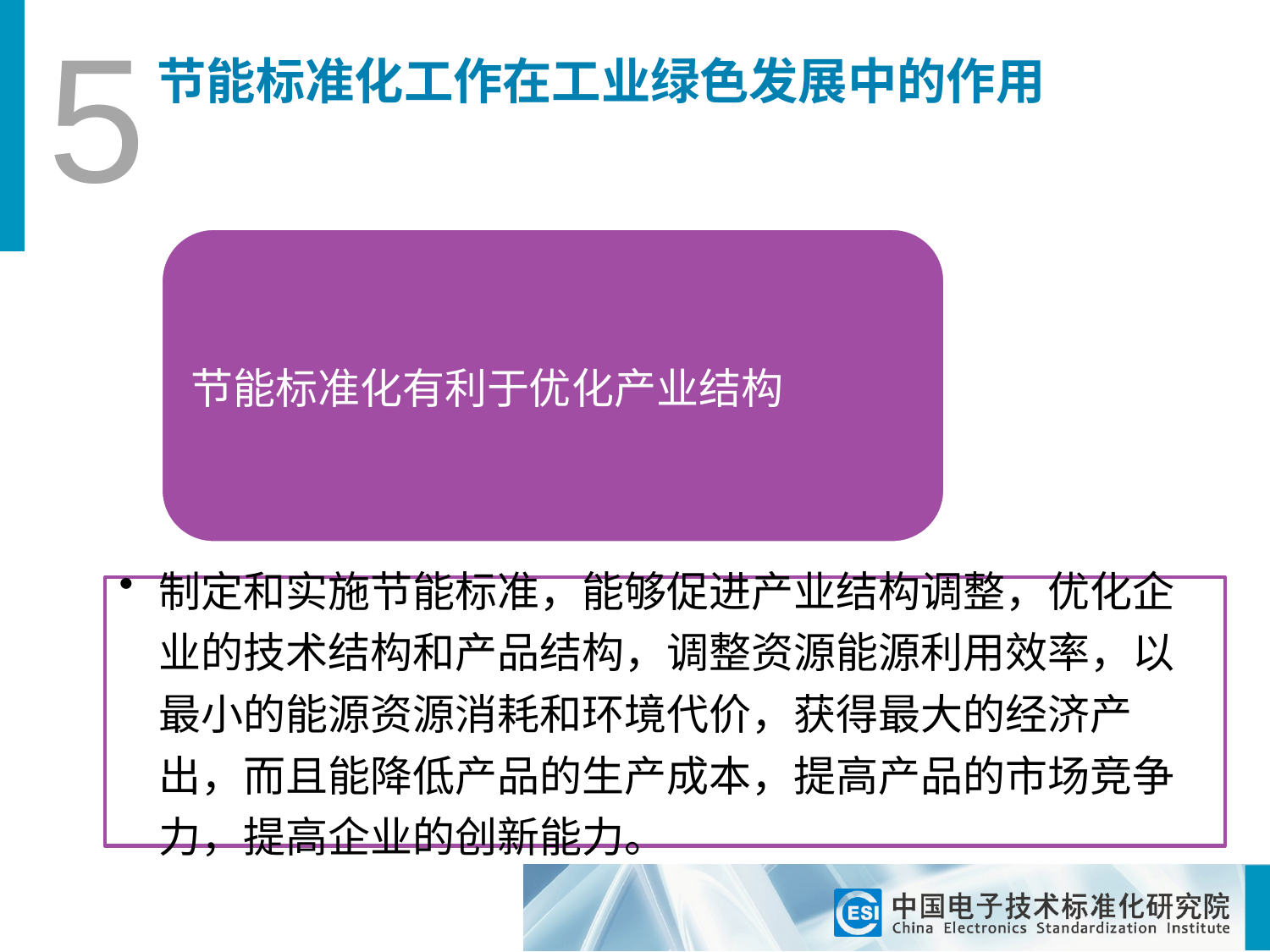

5
节能标准化工作在工业绿色发展中的作用
节能标准化有利于优化产业结构
制定和实施节能标准，能够促进产业结构调整，优化企业的技术结构和产品结构，调整资源能源利用效率，以最小的能源资源消耗和环境代价，获得最大的经济产出，而且能降低产品的生产成本，提高产品的市场竞争力，提高企业的创新能力。